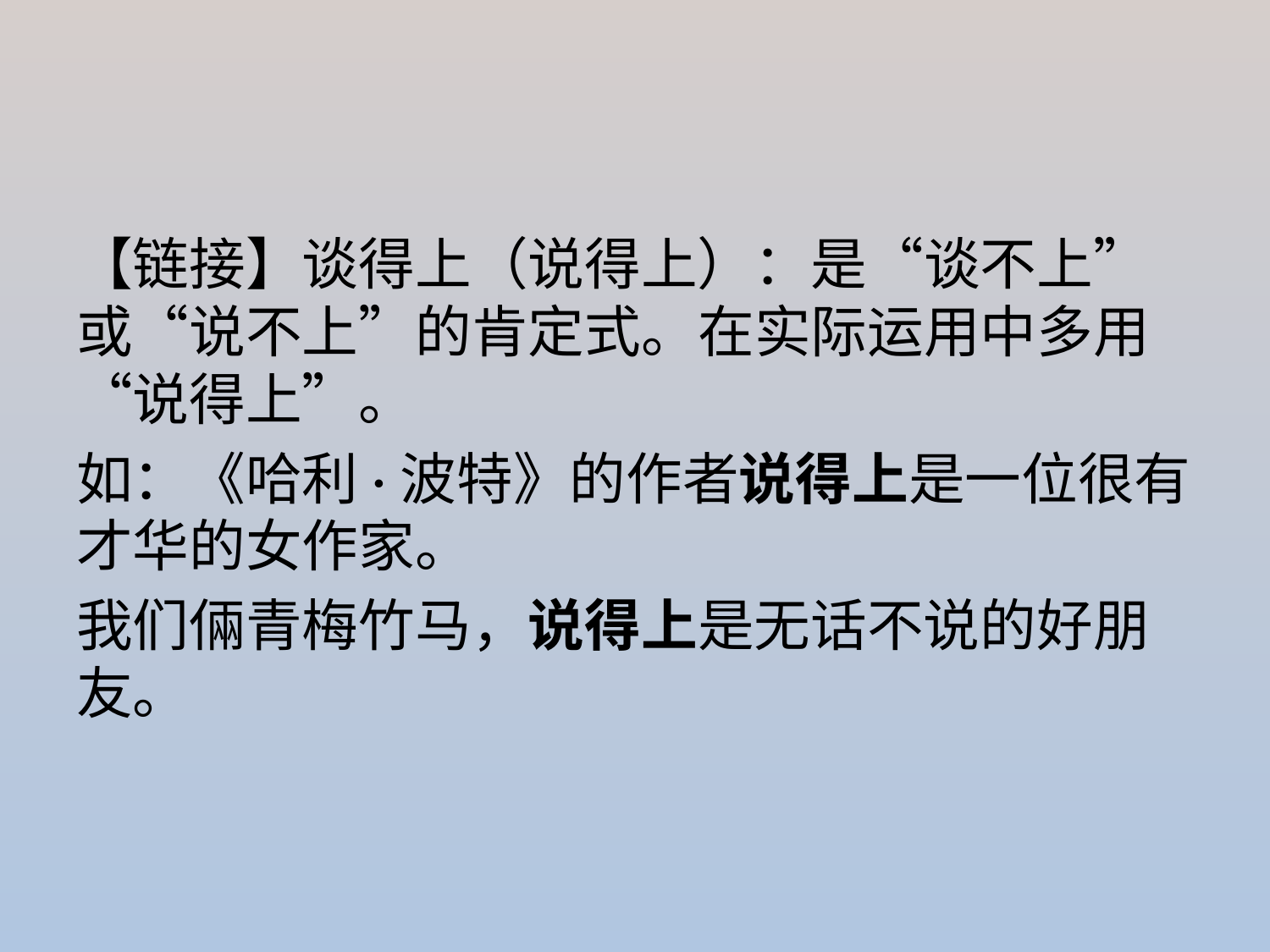

#
【链接】谈得上（说得上）：是“谈不上”或“说不上”的肯定式。在实际运用中多用“说得上”。
如：《哈利·波特》的作者说得上是一位很有才华的女作家。
我们倆青梅竹马，说得上是无话不说的好朋友。